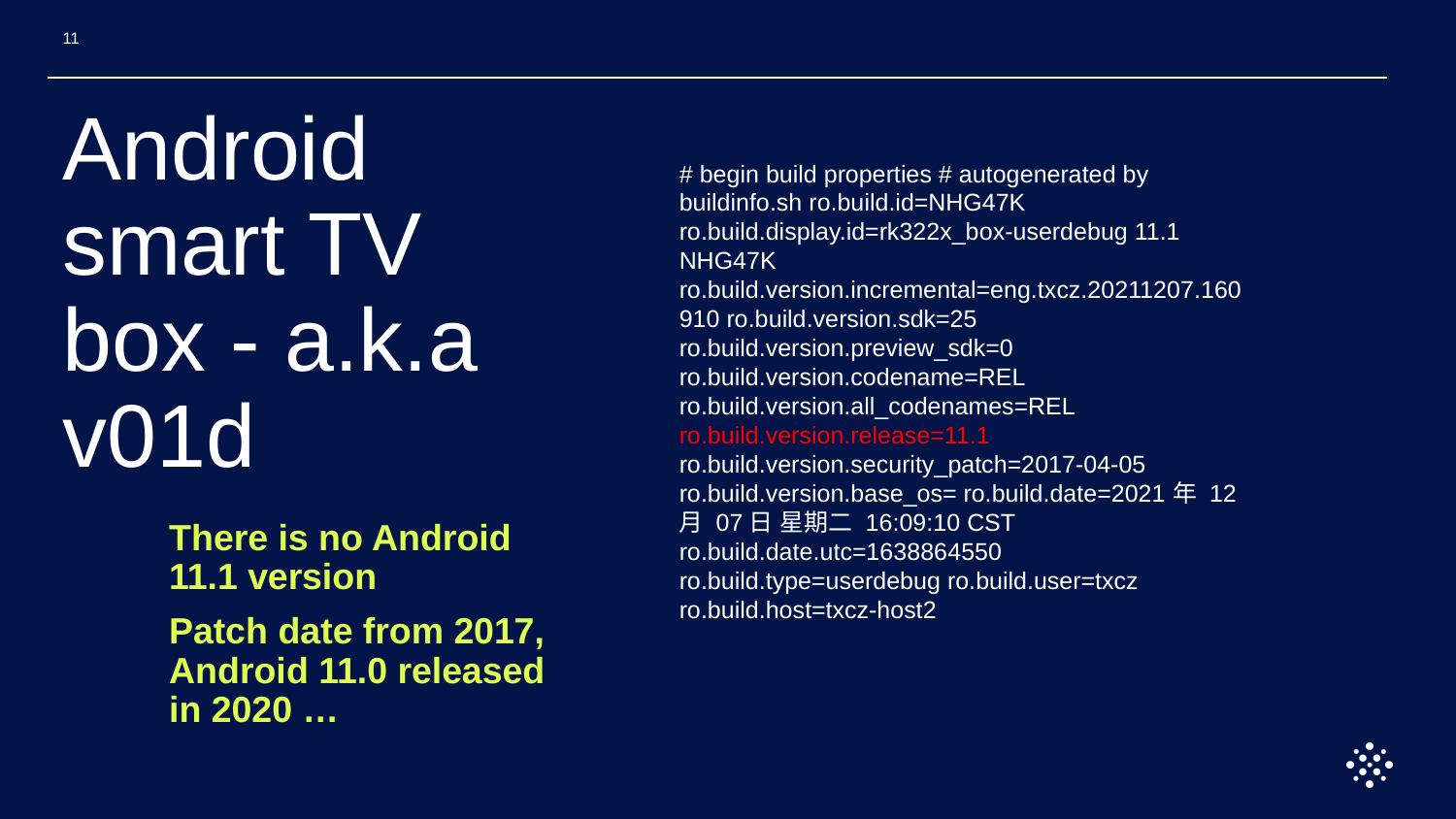

11
# Android smart TV box - a.k.a v01d
# begin build properties # autogenerated by buildinfo.sh ro.build.id=NHG47K ro.build.display.id=rk322x_box-userdebug 11.1 NHG47K ro.build.version.incremental=eng.txcz.20211207.160910 ro.build.version.sdk=25 ro.build.version.preview_sdk=0 ro.build.version.codename=REL ro.build.version.all_codenames=REL ro.build.version.release=11.1 ro.build.version.security_patch=2017-04-05 ro.build.version.base_os= ro.build.date=2021年 12月 07日 星期二 16:09:10 CST ro.build.date.utc=1638864550 ro.build.type=userdebug ro.build.user=txcz ro.build.host=txcz-host2
There is no Android 11.1 version
Patch date from 2017, Android 11.0 released in 2020 …